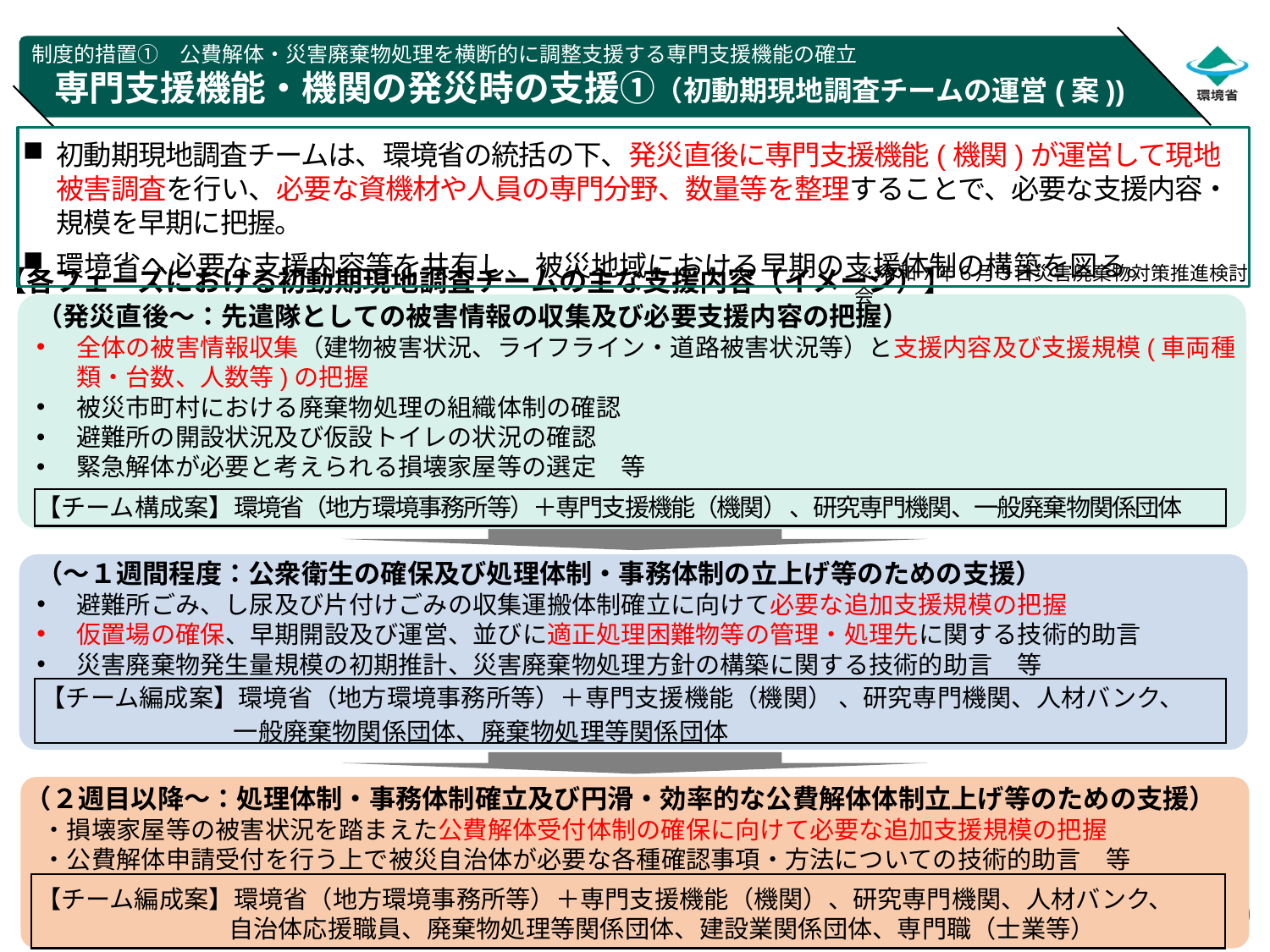

制度的措置①　公費解体・災害廃棄物処理を横断的に調整支援する専門支援機能の確立
# 専門支援機能・機関の発災時の支援①（初動期現地調査チームの運営(案))
初動期現地調査チームは、環境省の統括の下、発災直後に専門支援機能(機関)が運営して現地被害調査を行い、必要な資機材や人員の専門分野、数量等を整理することで、必要な支援内容・規模を早期に把握。
環境省へ必要な支援内容等を共有し、被災地域における早期の支援体制の構築を図る。
※令和7年６月３日災害廃棄物対策推進検討会
【各フェーズにおける初動期現地調査チームの主な支援内容（イメージ）】
（発災直後～：先遣隊としての被害情報の収集及び必要支援内容の把握）
全体の被害情報収集（建物被害状況、ライフライン・道路被害状況等）と支援内容及び支援規模(車両種類・台数、人数等)の把握
被災市町村における廃棄物処理の組織体制の確認
避難所の開設状況及び仮設トイレの状況の確認
緊急解体が必要と考えられる損壊家屋等の選定　等
【チーム構成案】環境省（地方環境事務所等）＋専門支援機能（機関） 、研究専門機関、一般廃棄物関係団体

（～１週間程度：公衆衛生の確保及び処理体制・事務体制の立上げ等のための支援）
避難所ごみ、し尿及び片付けごみの収集運搬体制確立に向けて必要な追加支援規模の把握
仮置場の確保、早期開設及び運営、並びに適正処理困難物等の管理・処理先に関する技術的助言
災害廃棄物発生量規模の初期推計、災害廃棄物処理方針の構築に関する技術的助言　等
  【チーム編成案】環境省（地方環境事務所等）＋専門支援機能（機関） 、研究専門機関、人材バンク、
　　　　　　　　  一般廃棄物関係団体、廃棄物処理等関係団体

（２週目以降～：処理体制・事務体制確立及び円滑・効率的な公費解体体制立上げ等のための支援）
  ・損壊家屋等の被害状況を踏まえた公費解体受付体制の確保に向けて必要な追加支援規模の把握
  ・公費解体申請受付を行う上で被災自治体が必要な各種確認事項・方法についての技術的助言　等
 【チーム編成案】環境省（地方環境事務所等）＋専門支援機能（機関）、研究専門機関、人材バンク、
　　　　　　　　 自治体応援職員、廃棄物処理等関係団体、建設業関係団体、専門職（士業等）